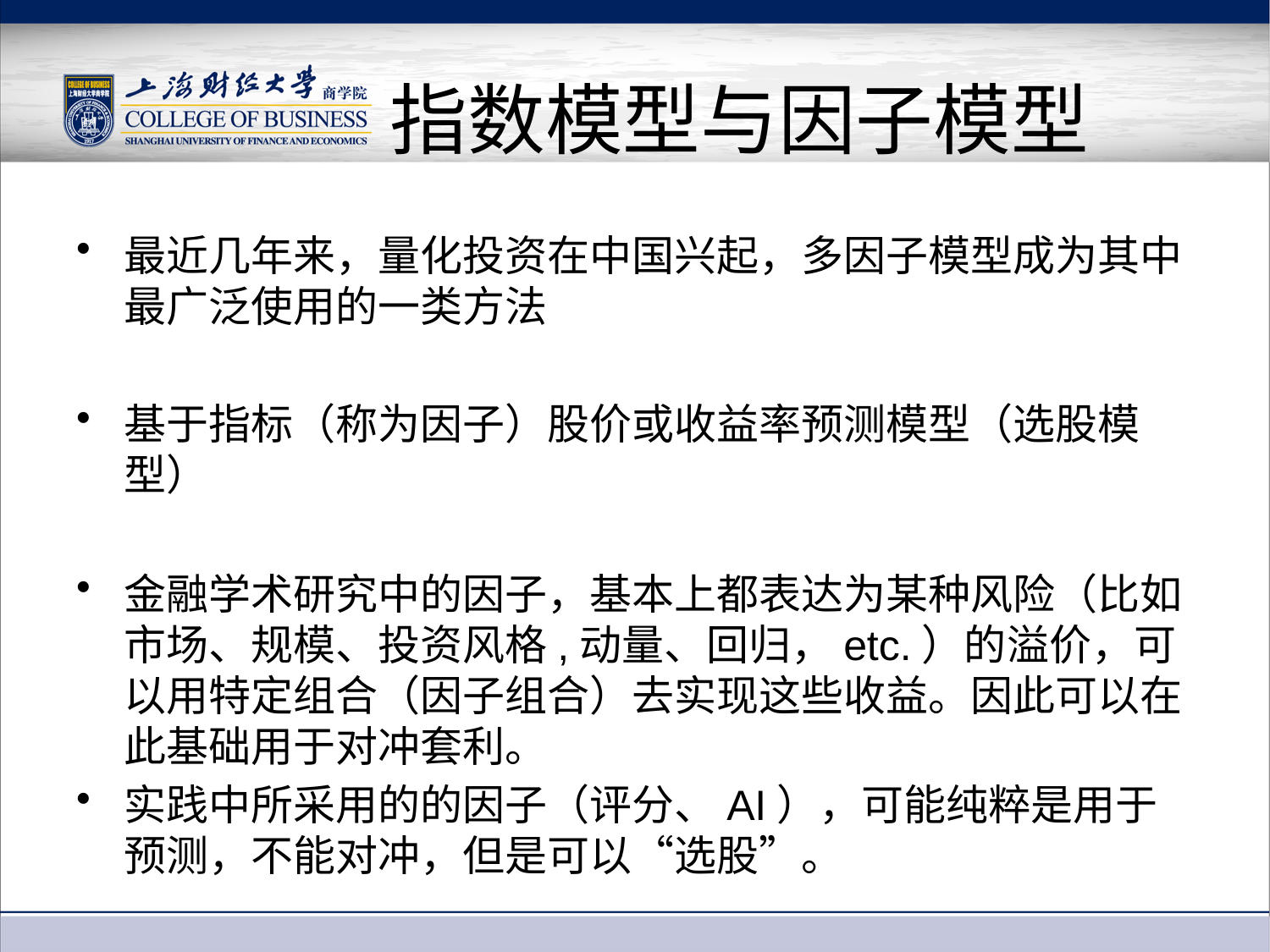

# 指数模型与因子模型
最近几年来，量化投资在中国兴起，多因子模型成为其中最广泛使用的一类方法

基于指标（称为因子）股价或收益率预测模型（选股模型）

金融学术研究中的因子，基本上都表达为某种风险（比如市场、规模、投资风格,动量、回归，etc.）的溢价，可以用特定组合（因子组合）去实现这些收益。因此可以在此基础用于对冲套利。
实践中所采用的的因子（评分、AI），可能纯粹是用于预测，不能对冲，但是可以“选股”。